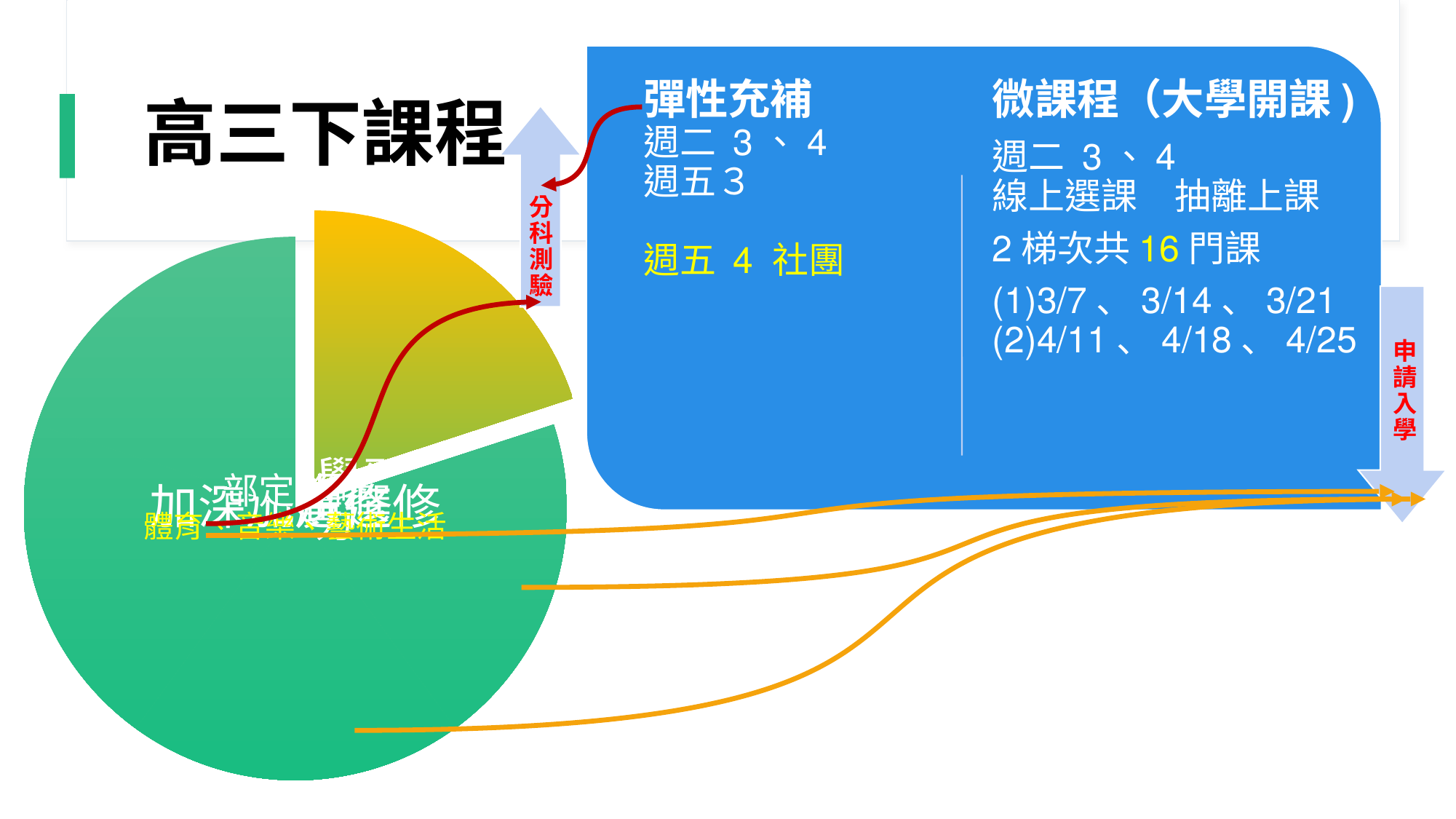

彈性充補
週二 3、4
週五３
週五 4 社團
微課程（大學開課)
週二 3、4
線上選課　抽離上課
2梯次共16門課
(1)3/7、3/14、3/21
(2)4/11、4/18、4/25
分科測驗
申請入學
# 高三下課程
彈性學習
校定必修
表達力
多元選修
加深加廣選修
部定必修
體育、音樂、藝術生活